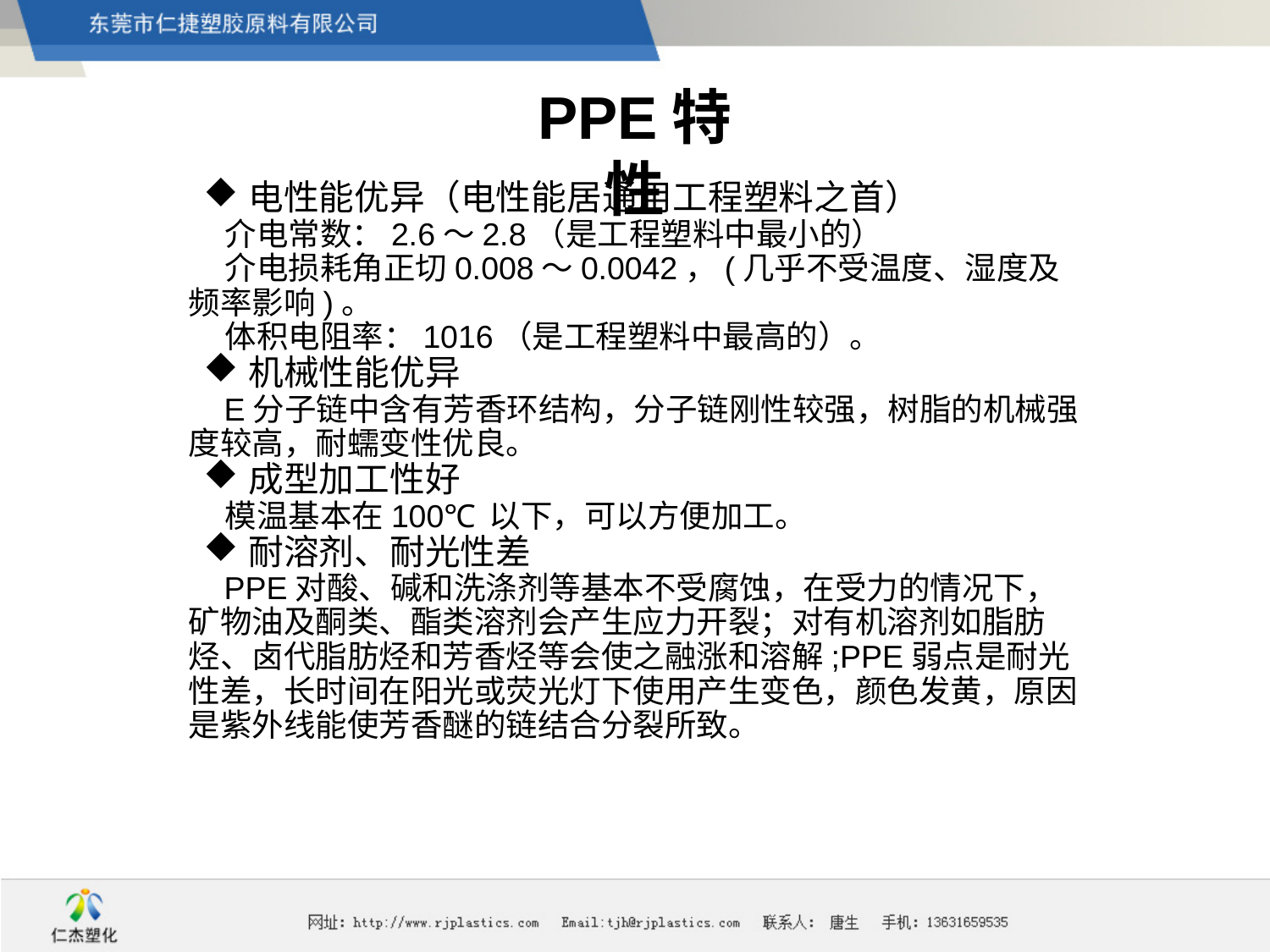

# PPE特性
电性能优异（电性能居通用工程塑料之首）
    介电常数：2.6～2.8（是工程塑料中最小的）
    介电损耗角正切0.008～0.0042，(几乎不受温度、湿度及频率影响)。
    体积电阻率：1016（是工程塑料中最高的）。
机械性能优异
    E分子链中含有芳香环结构，分子链刚性较强，树脂的机械强度较高，耐蠕变性优良。
成型加工性好
    模温基本在100℃以下，可以方便加工。
耐溶剂、耐光性差
    PPE对酸、碱和洗涤剂等基本不受腐蚀，在受力的情况下，矿物油及酮类、酯类溶剂会产生应力开裂；对有机溶剂如脂肪烃、卤代脂肪烃和芳香烃等会使之融涨和溶解;PPE弱点是耐光性差，长时间在阳光或荧光灯下使用产生变色，颜色发黄，原因是紫外线能使芳香醚的链结合分裂所致。